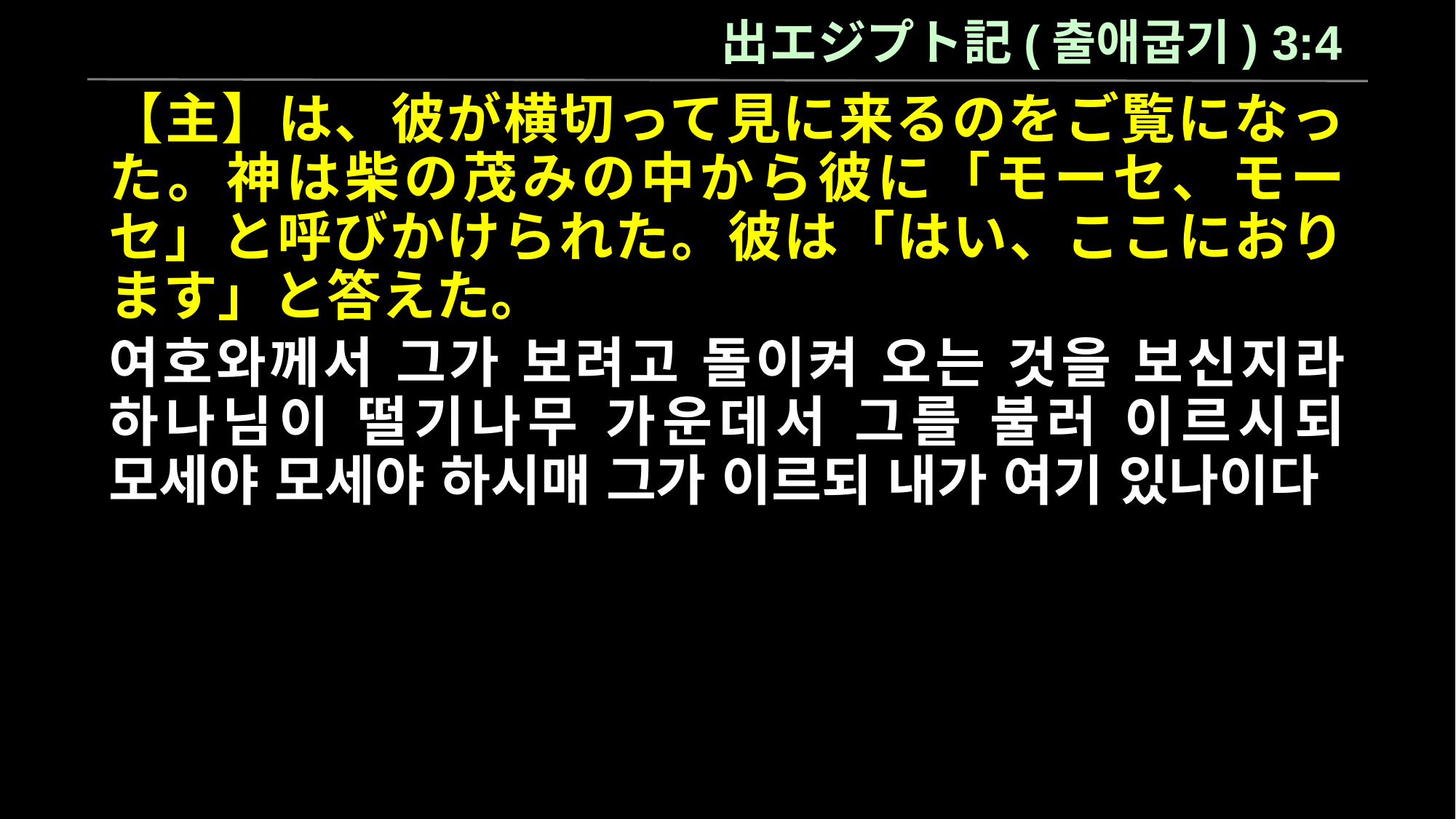

出エジプト記(출애굽기) 3:4

【主】は、彼が横切って見に来るのをご覧になった。神は柴の茂みの中から彼に「モーセ、モーセ」と呼びかけられた。彼は「はい、ここにおります」と答えた。
여호와께서 그가 보려고 돌이켜 오는 것을 보신지라 하나님이 떨기나무 가운데서 그를 불러 이르시되 모세야 모세야 하시매 그가 이르되 내가 여기 있나이다